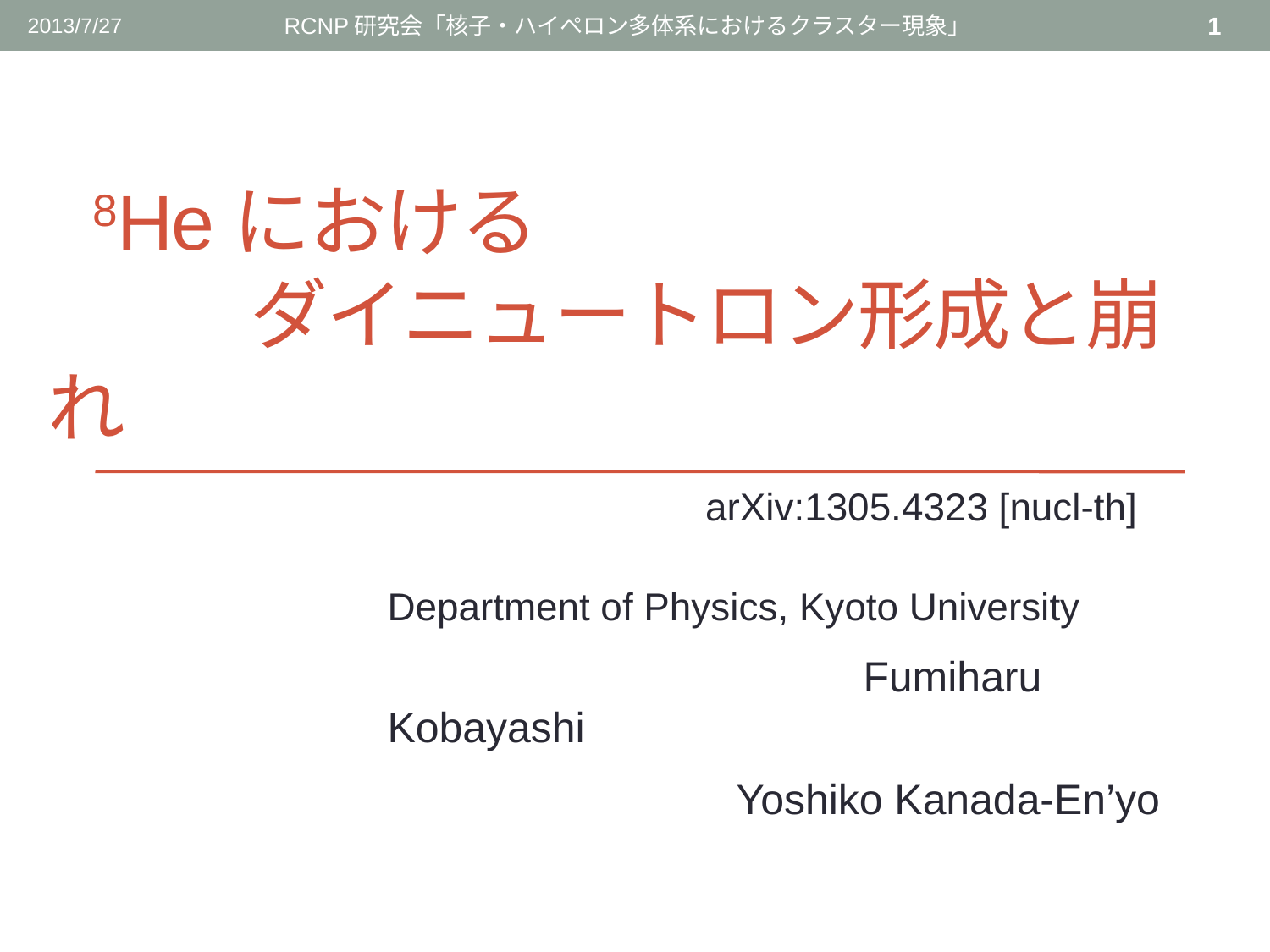

2013/7/27
RCNP研究会「核子・ハイペロン多体系におけるクラスター現象」
1
# 8Heにおける ダイニュートロン形成と崩れ
arXiv:1305.4323 [nucl-th]
Department of Physics, Kyoto University
　　　　　　　　　　　Fumiharu Kobayashi
		　　Yoshiko Kanada-En’yo